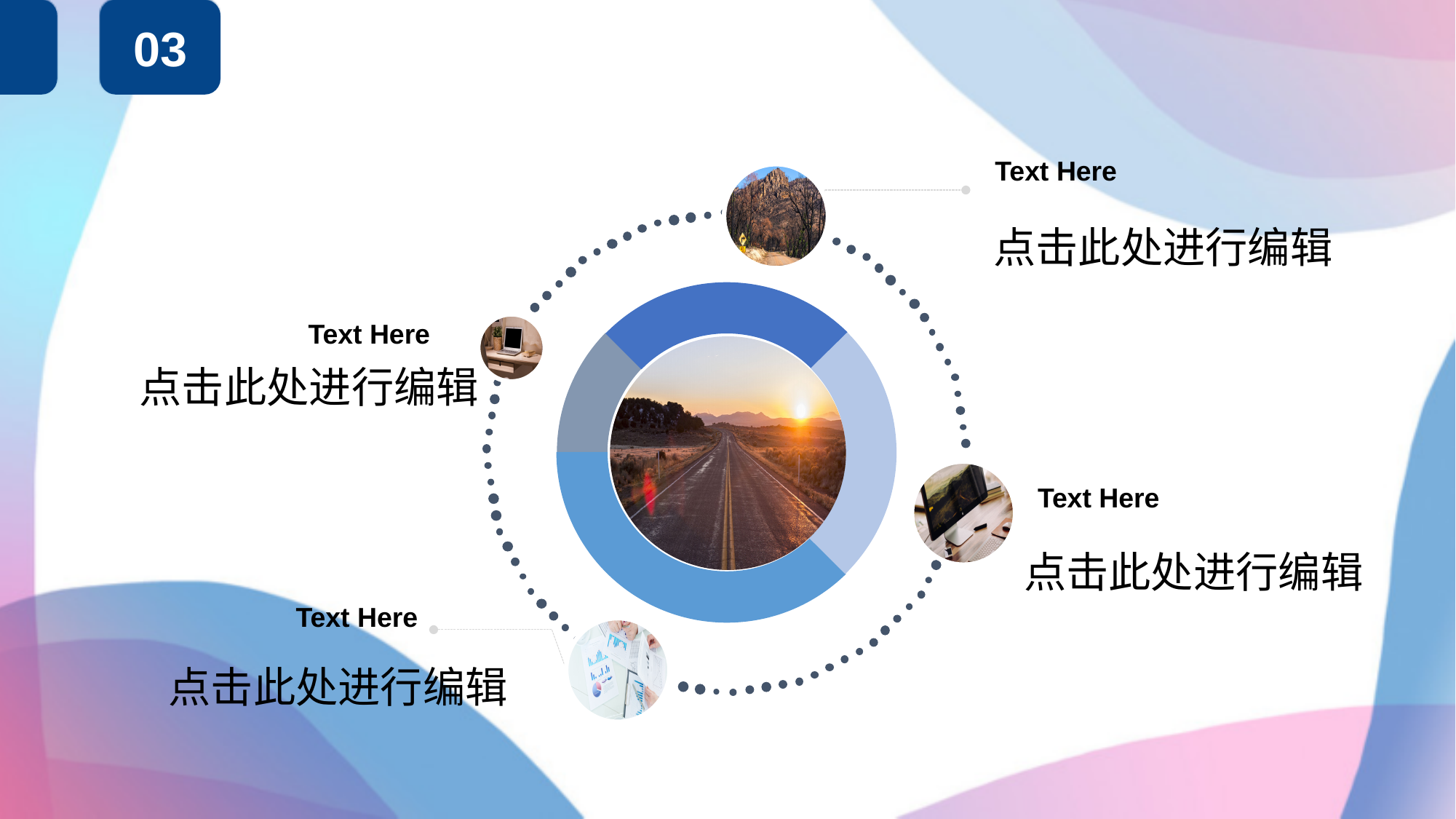

03

Text Here

Text Here

Text Here

Text Here

点击此处进行编辑
点击此处进行编辑
点击此处进行编辑
点击此处进行编辑